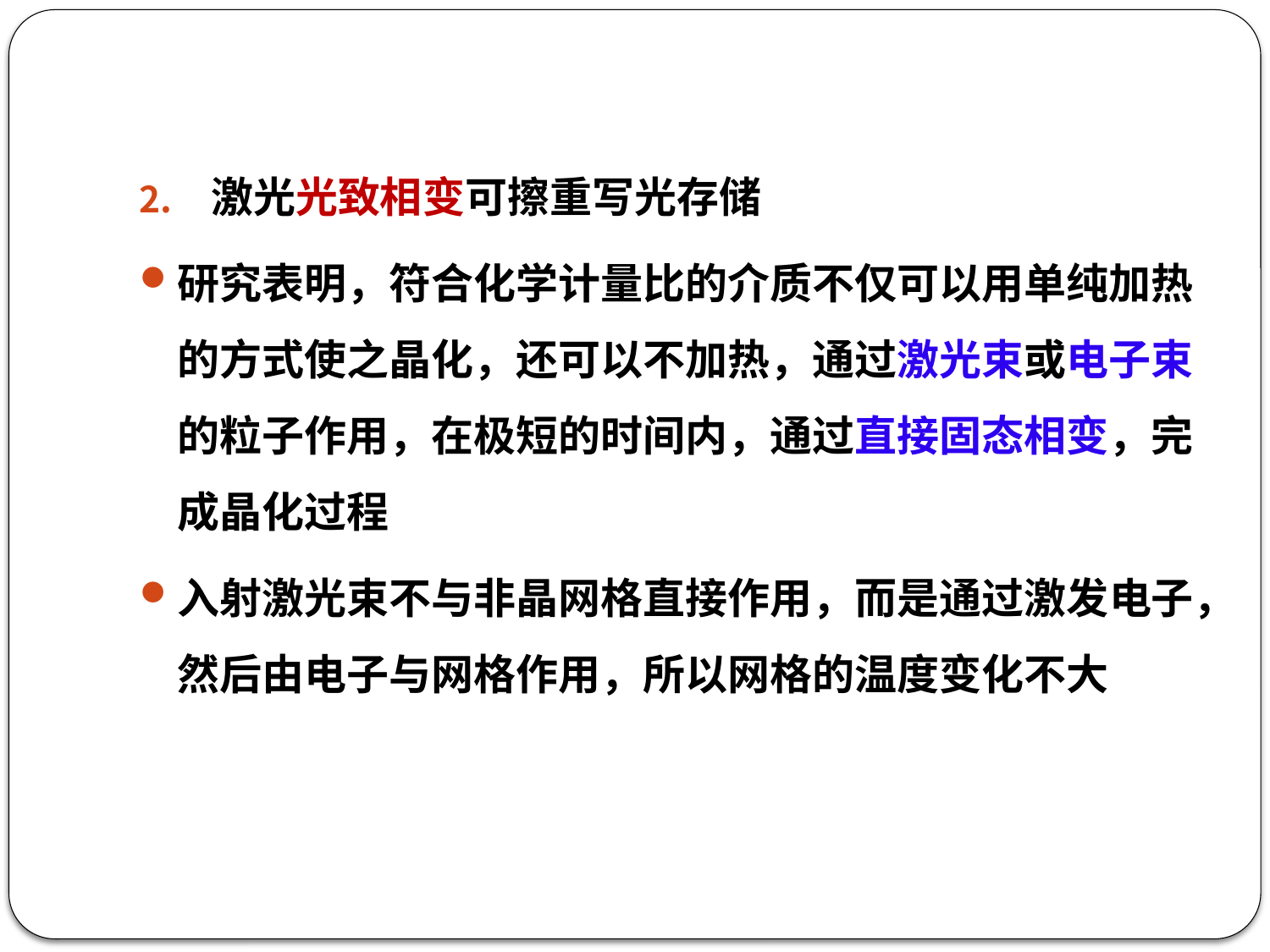

激光光致相变可擦重写光存储
研究表明，符合化学计量比的介质不仅可以用单纯加热的方式使之晶化，还可以不加热，通过激光束或电子束的粒子作用，在极短的时间内，通过直接固态相变，完成晶化过程
入射激光束不与非晶网格直接作用，而是通过激发电子，然后由电子与网格作用，所以网格的温度变化不大